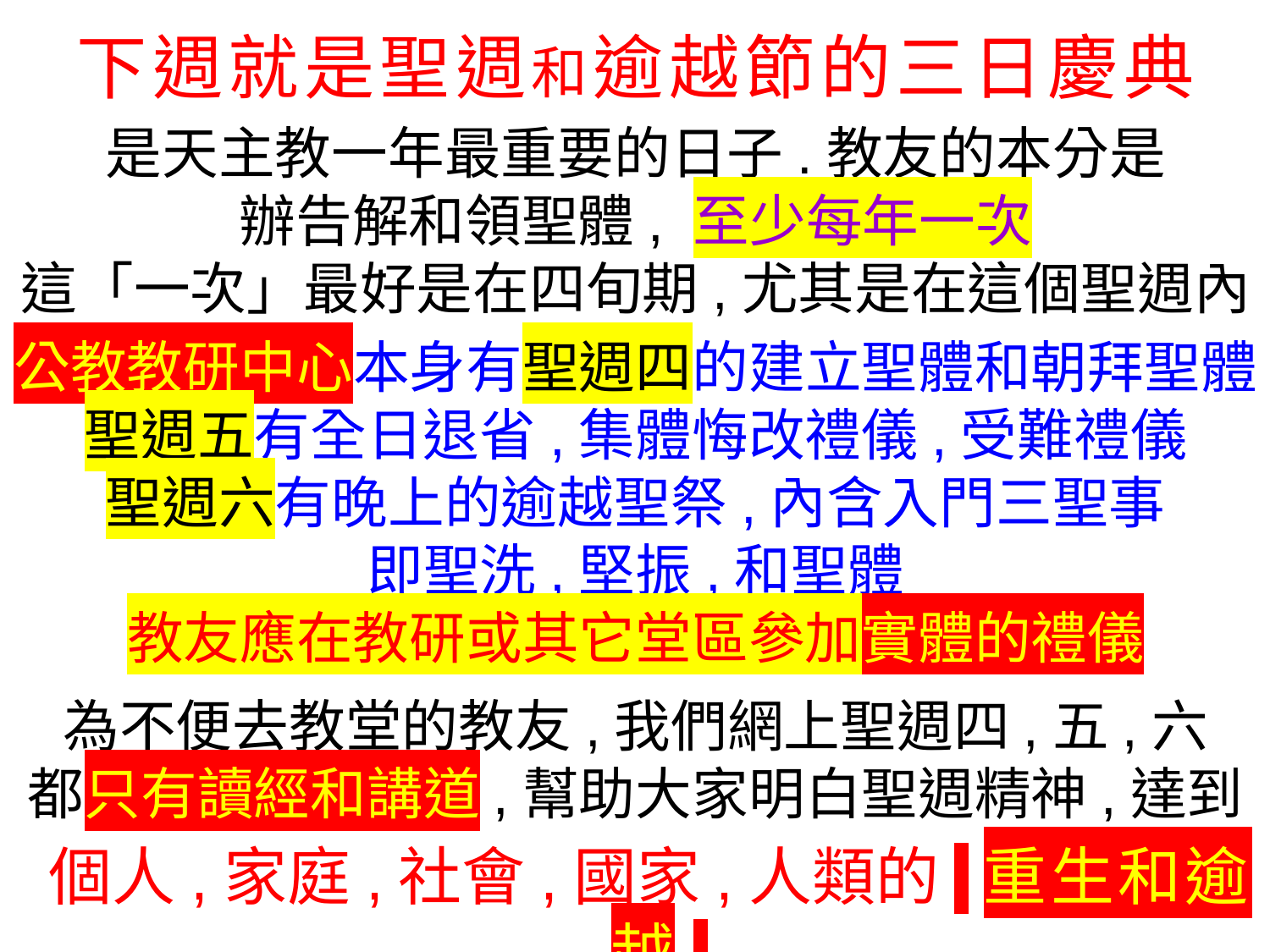

下週就是聖週和逾越節的三日慶典
是天主教一年最重要的日子.教友的本分是
辦告解和領聖體, 至少每年一次
這「一次」最好是在四旬期,尤其是在這個聖週內
公教教研中心本身有聖週四的建立聖體和朝拜聖體
聖週五有全日退省,集體悔改禮儀,受難禮儀
聖週六有晚上的逾越聖祭,內含入門三聖事
即聖洗,堅振,和聖體
教友應在教研或其它堂區參加實體的禮儀
為不便去教堂的教友,我們網上聖週四,五,六
都只有讀經和講道,幫助大家明白聖週精神,達到
l個人,家庭,社會,國家,人類的l重生和逾越l